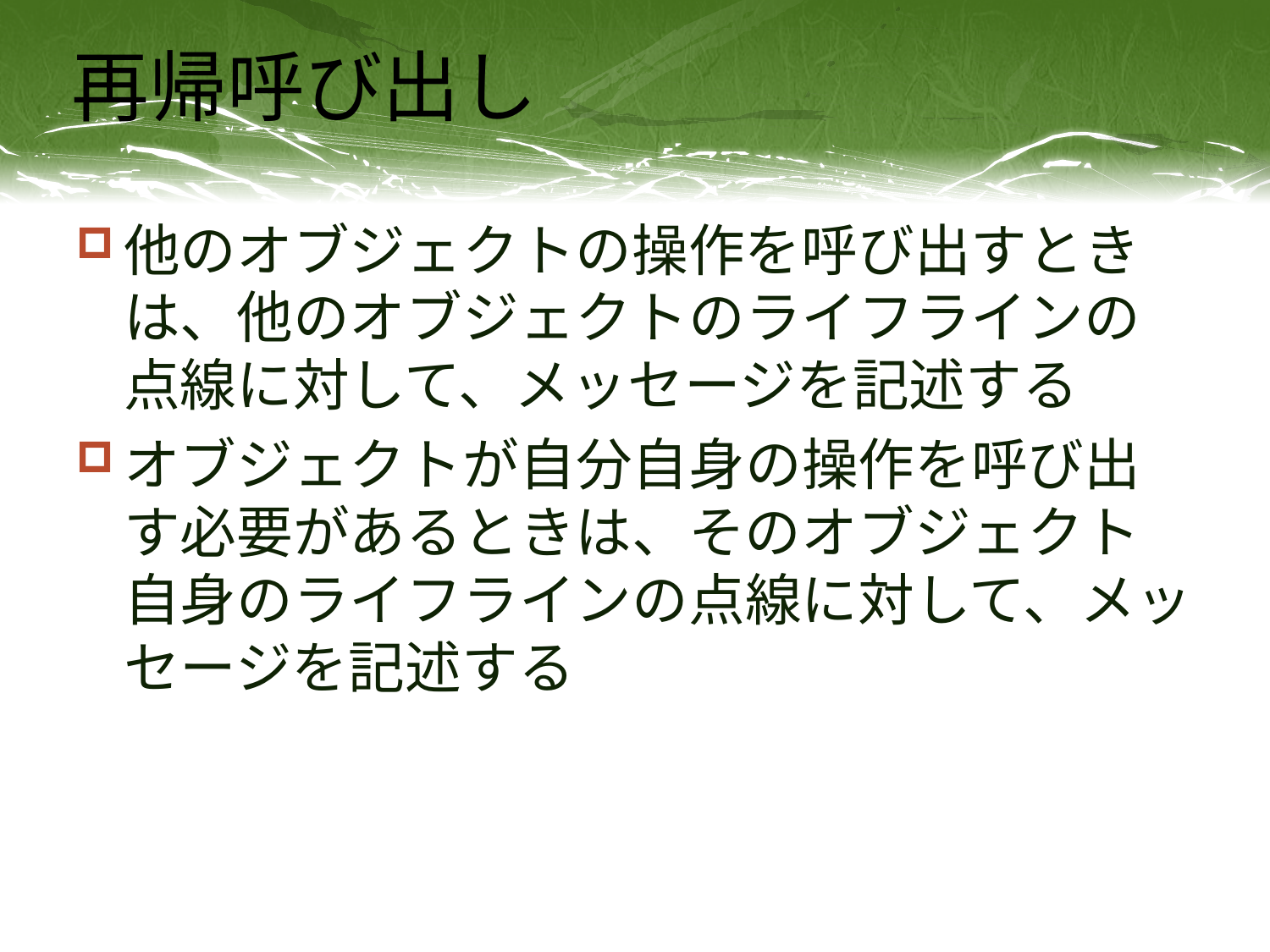

# 再帰呼び出し
他のオブジェクトの操作を呼び出すときは、他のオブジェクトのライフラインの点線に対して、メッセージを記述する
オブジェクトが自分自身の操作を呼び出す必要があるときは、そのオブジェクト自身のライフラインの点線に対して、メッセージを記述する